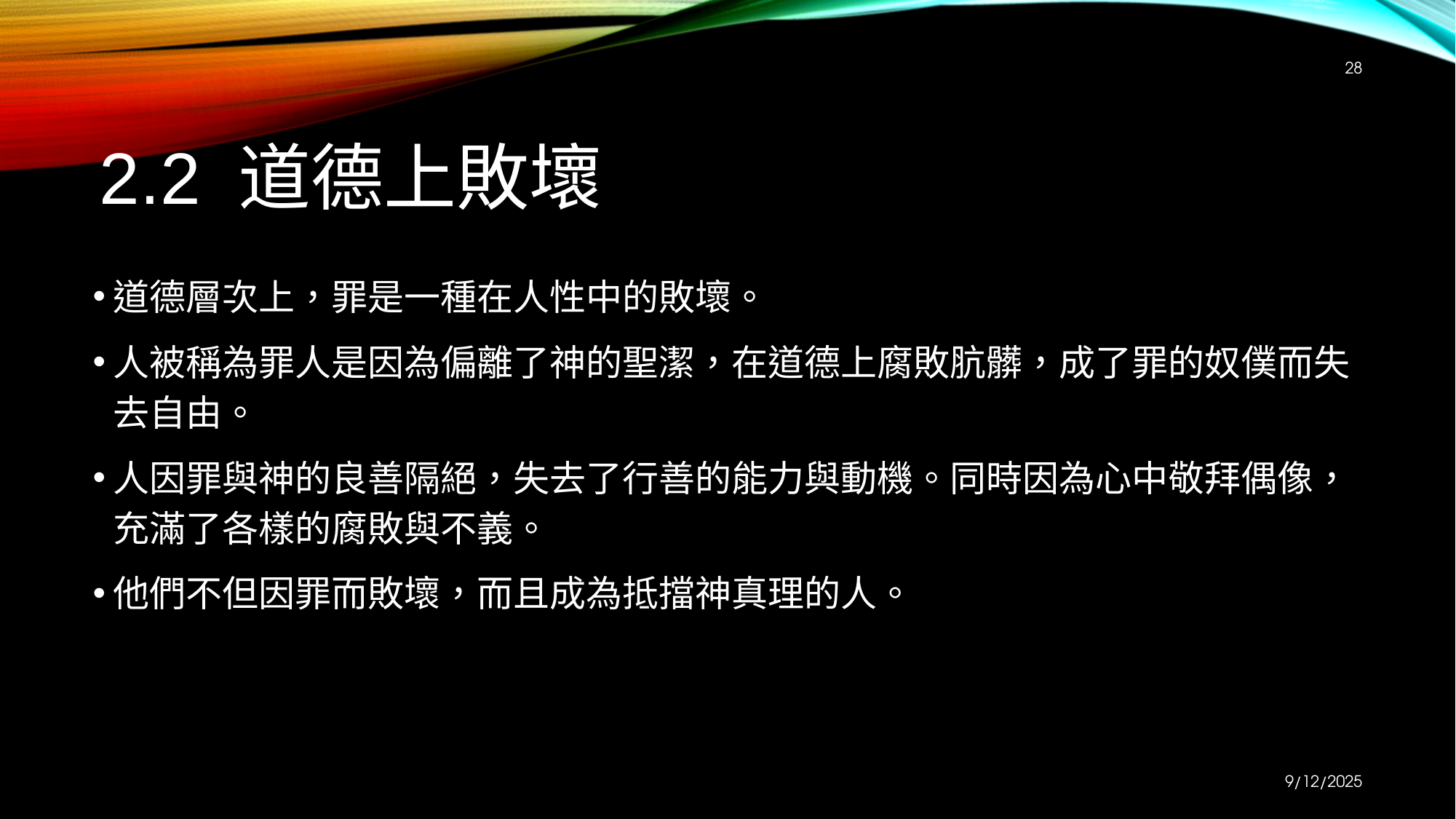

28
# 2.2 道德上敗壞
道德層次上，罪是一種在人性中的敗壞。
人被稱為罪人是因為偏離了神的聖潔，在道德上腐敗肮髒，成了罪的奴僕而失去自由。
人因罪與神的良善隔絕，失去了行善的能力與動機。同時因為心中敬拜偶像，充滿了各樣的腐敗與不義。
他們不但因罪而敗壞，而且成為抵擋神真理的人。
9/12/2025